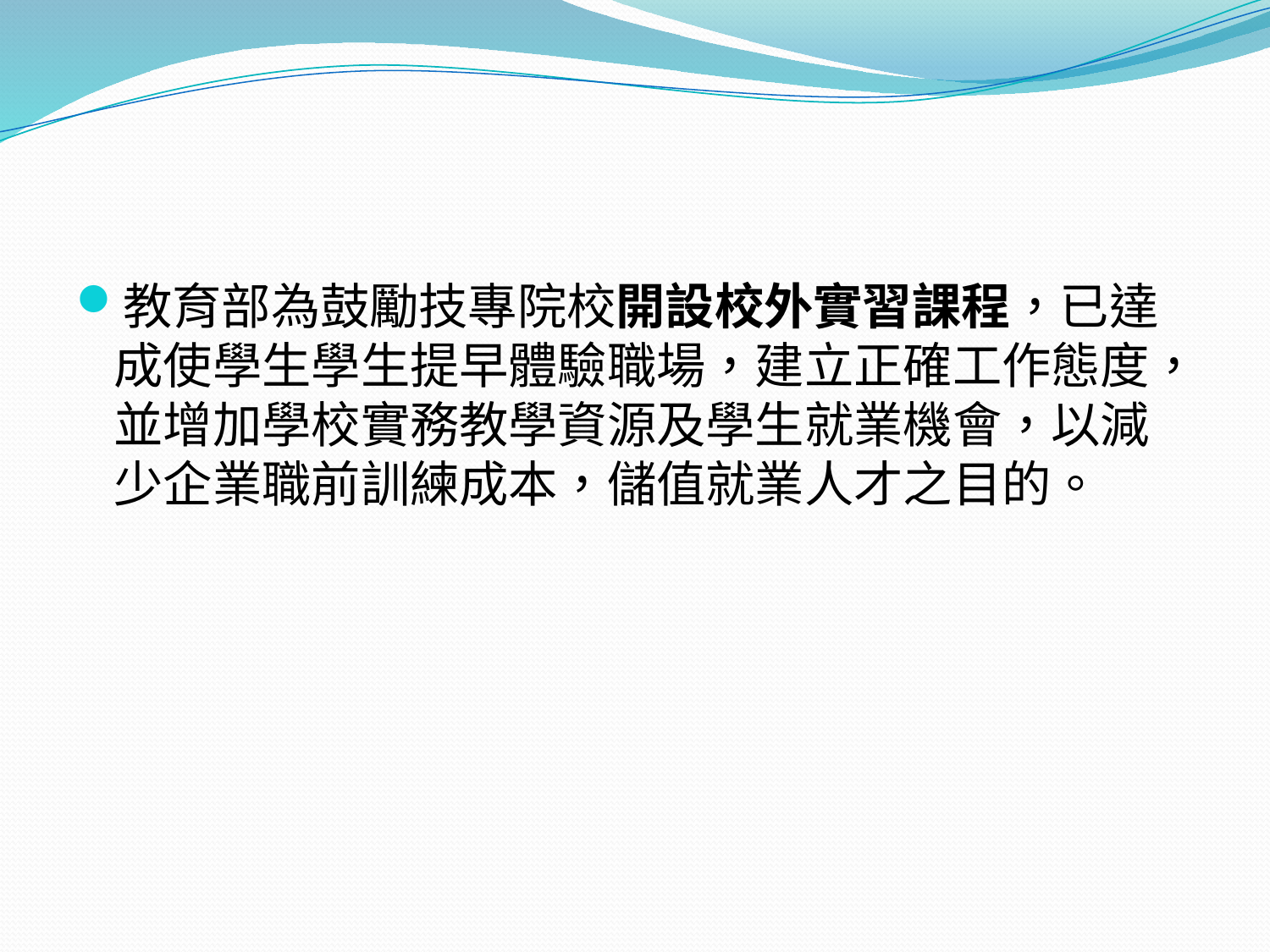

#
教育部為鼓勵技專院校開設校外實習課程，已達成使學生學生提早體驗職場，建立正確工作態度，並增加學校實務教學資源及學生就業機會，以減少企業職前訓練成本，儲值就業人才之目的。